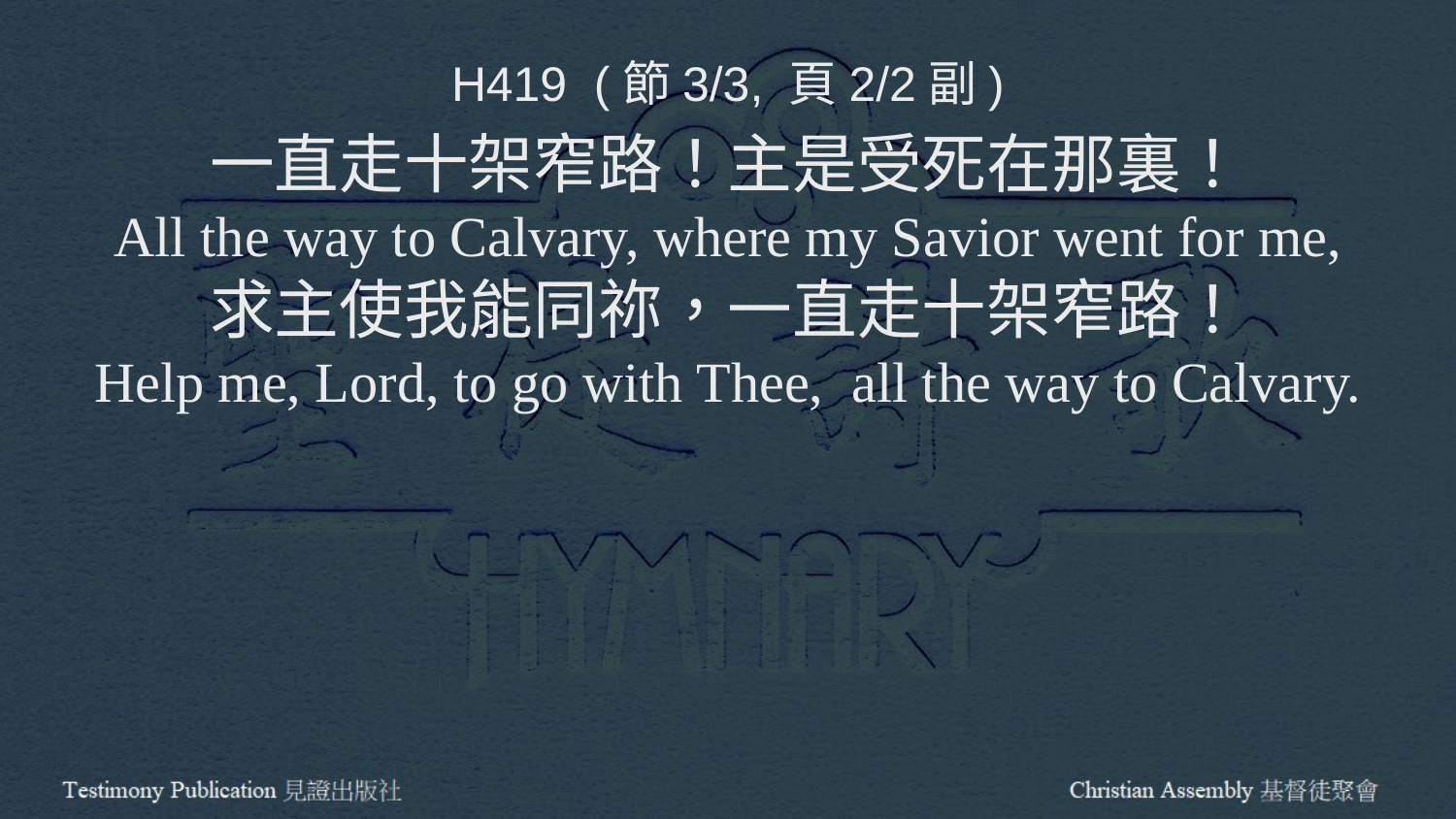

H419  (節3/3, 頁2/2副)
一直走十架窄路！主是受死在那裏！
All the way to Calvary, where my Savior went for me,
求主使我能同祢，一直走十架窄路！
Help me, Lord, to go with Thee,  all the way to Calvary.